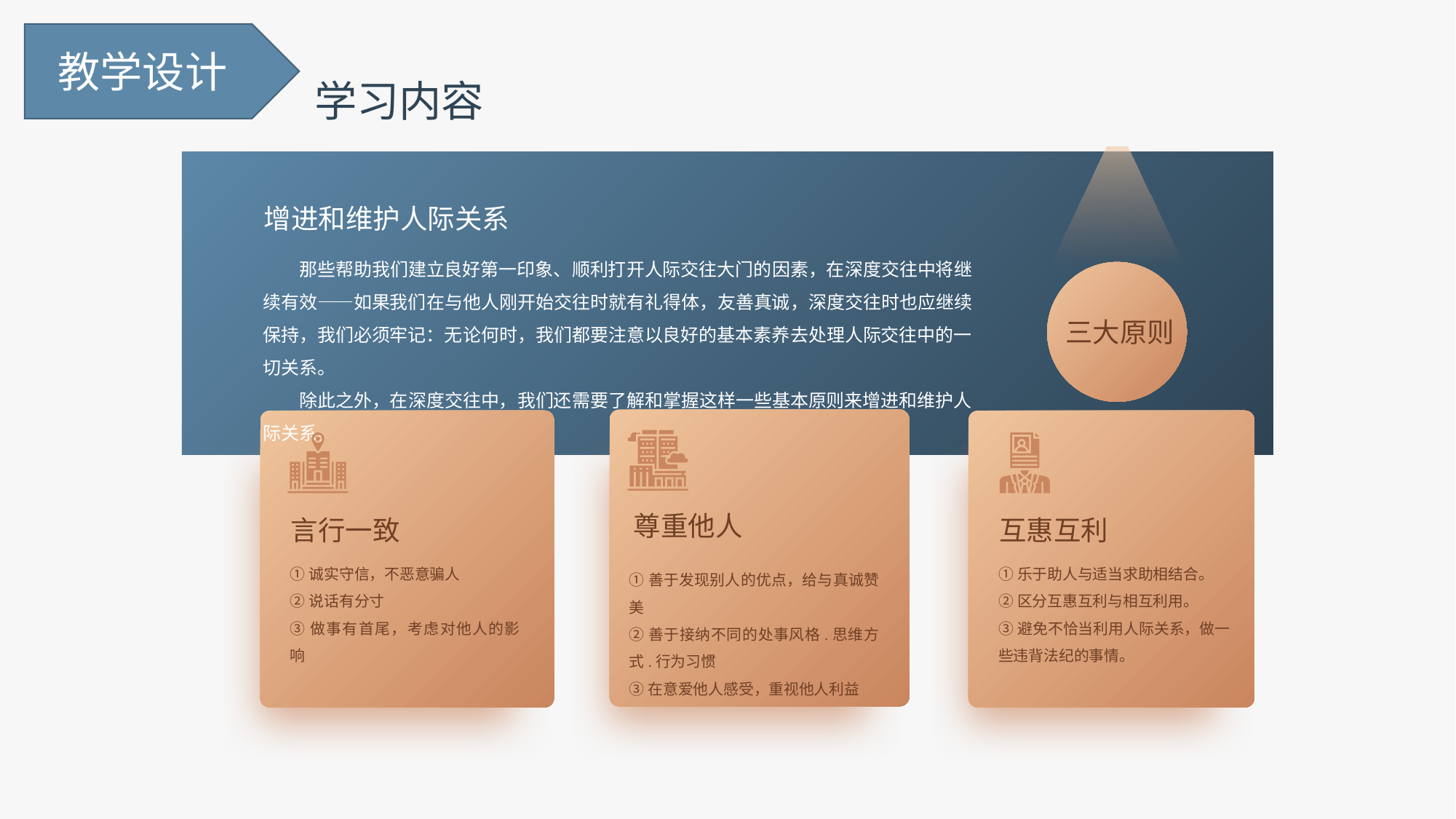

教学设计
学习内容

增进和维护人际关系
        那些帮助我们建立良好第一印象、顺利打开人际交往大门的因素，在深度交往中将继续有效——如果我们在与他人刚开始交往时就有礼得体，友善真诚，深度交往时也应继续保持，我们必须牢记：无论何时，我们都要注意以良好的基本素养去处理人际交往中的一切关系。
        除此之外，在深度交往中，我们还需要了解和掌握这样一些基本原则来增进和维护人际关系。

三大原则

尊重他人
言行一致
互惠互利
①乐于助人与适当求助相结合。
②区分互惠互利与相互利用。
③避免不恰当利用人际关系，做一些违背法纪的事情。
①诚实守信，不恶意骗人
②说话有分寸
③做事有首尾，考虑对他人的影响
①善于发现别人的优点，给与真诚赞美
②善于接纳不同的处事风格.思维方式.行为习惯
③在意爱他人感受，重视他人利益